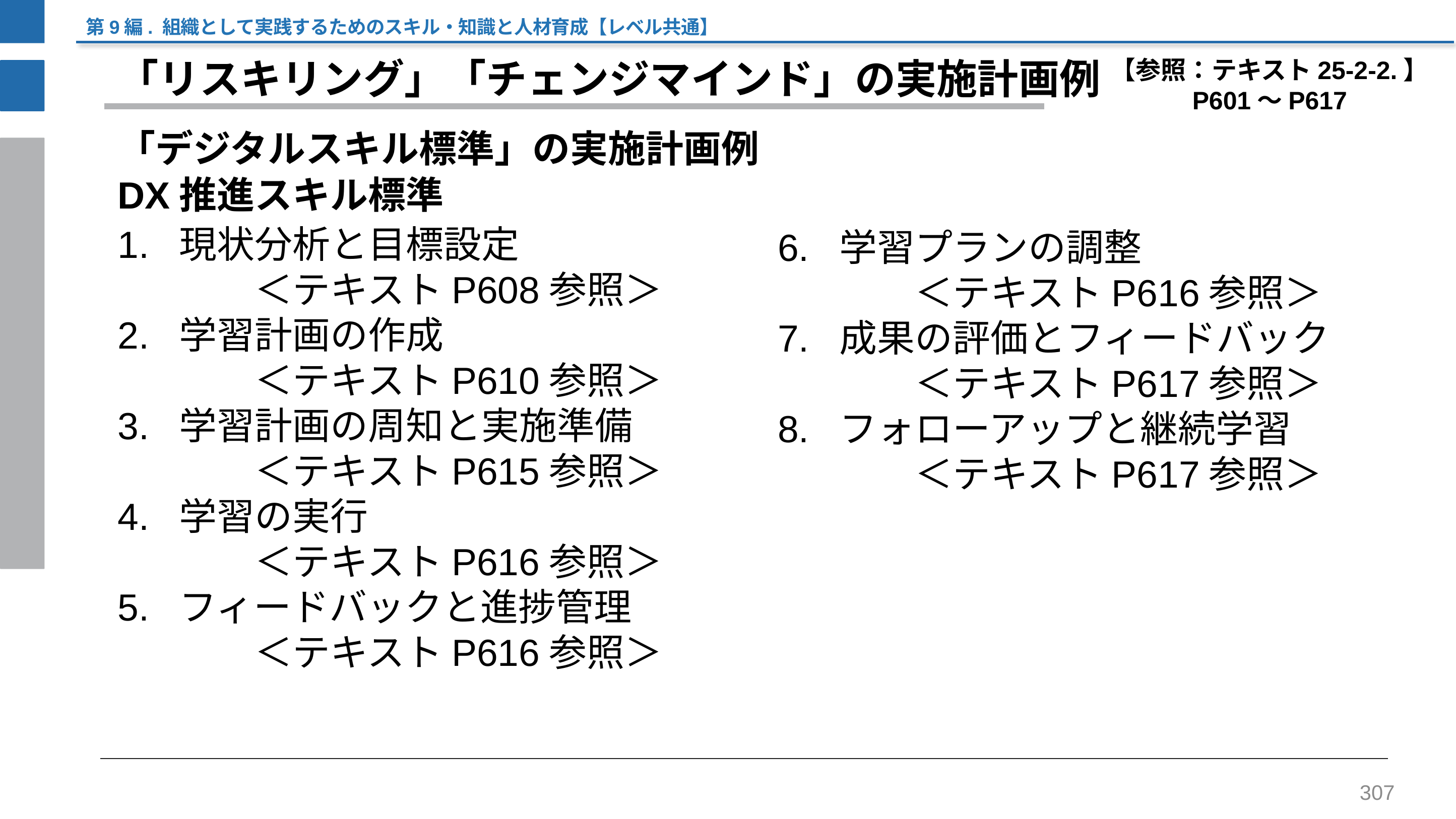

第9編. 組織として実践するためのスキル・知識と人材育成【レベル共通】
【参照：テキスト25-2-2.】
P601～P617
「リスキリング」「チェンジマインド」の実施計画例

「デジタルスキル標準」の実施計画例
DX推進スキル標準
現状分析と目標設定
　　＜テキストP608参照＞
学習計画の作成
　　＜テキストP610参照＞
学習計画の周知と実施準備
　　＜テキストP615参照＞
学習の実行
　　＜テキストP616参照＞
フィードバックと進捗管理
　　＜テキストP616参照＞

学習プランの調整
　　＜テキストP616参照＞
成果の評価とフィードバック
　　＜テキストP617参照＞
フォローアップと継続学習
　　＜テキストP617参照＞
307